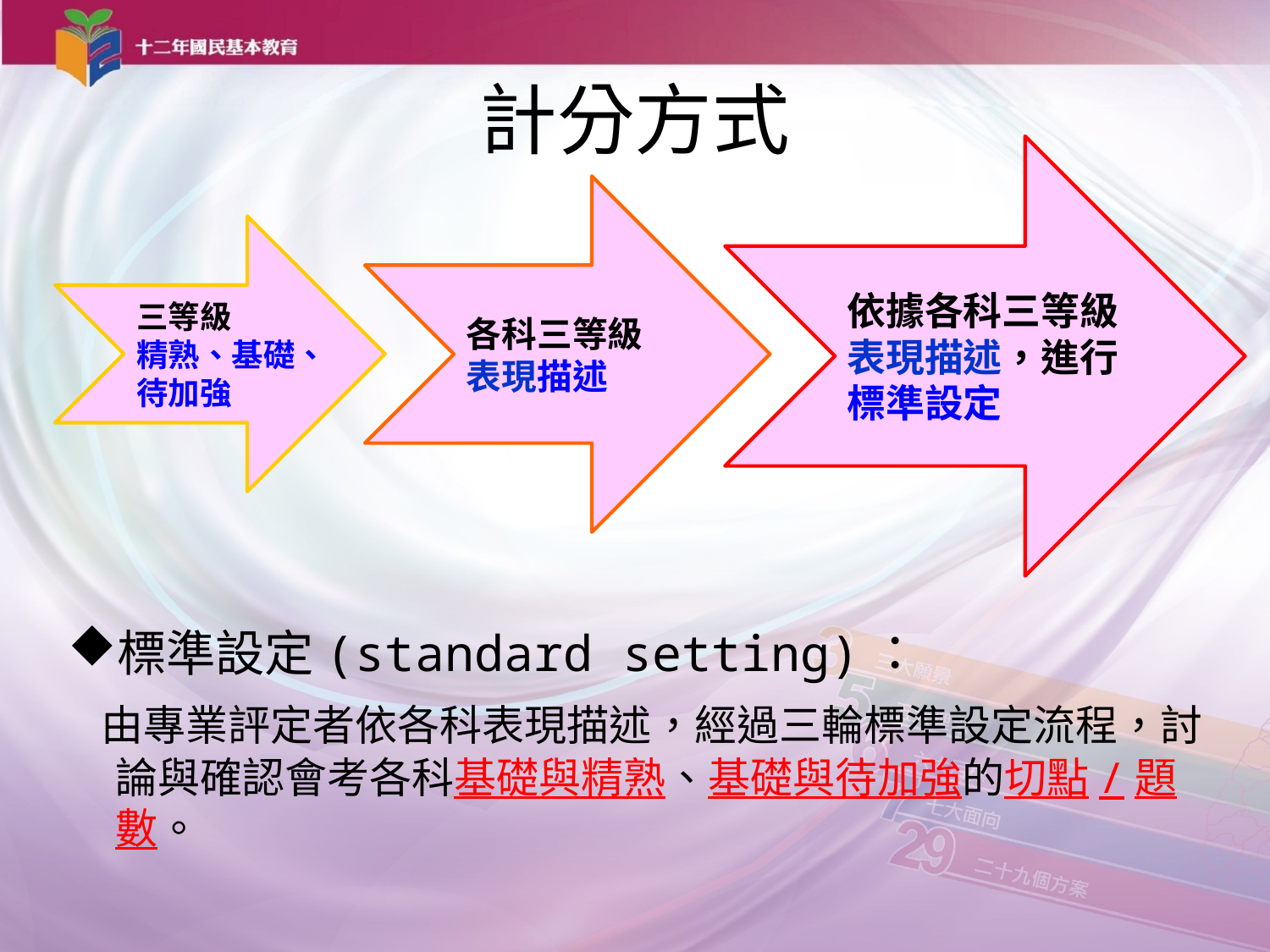

# 計分方式
依據各科三等級表現描述，進行標準設定
各科三等級
表現描述

三等級
精熟、基礎、待加強

標準設定(standard setting)：
  由專業評定者依各科表現描述，經過三輪標準設定流程，討論與確認會考各科基礎與精熟、基礎與待加強的切點/題數。